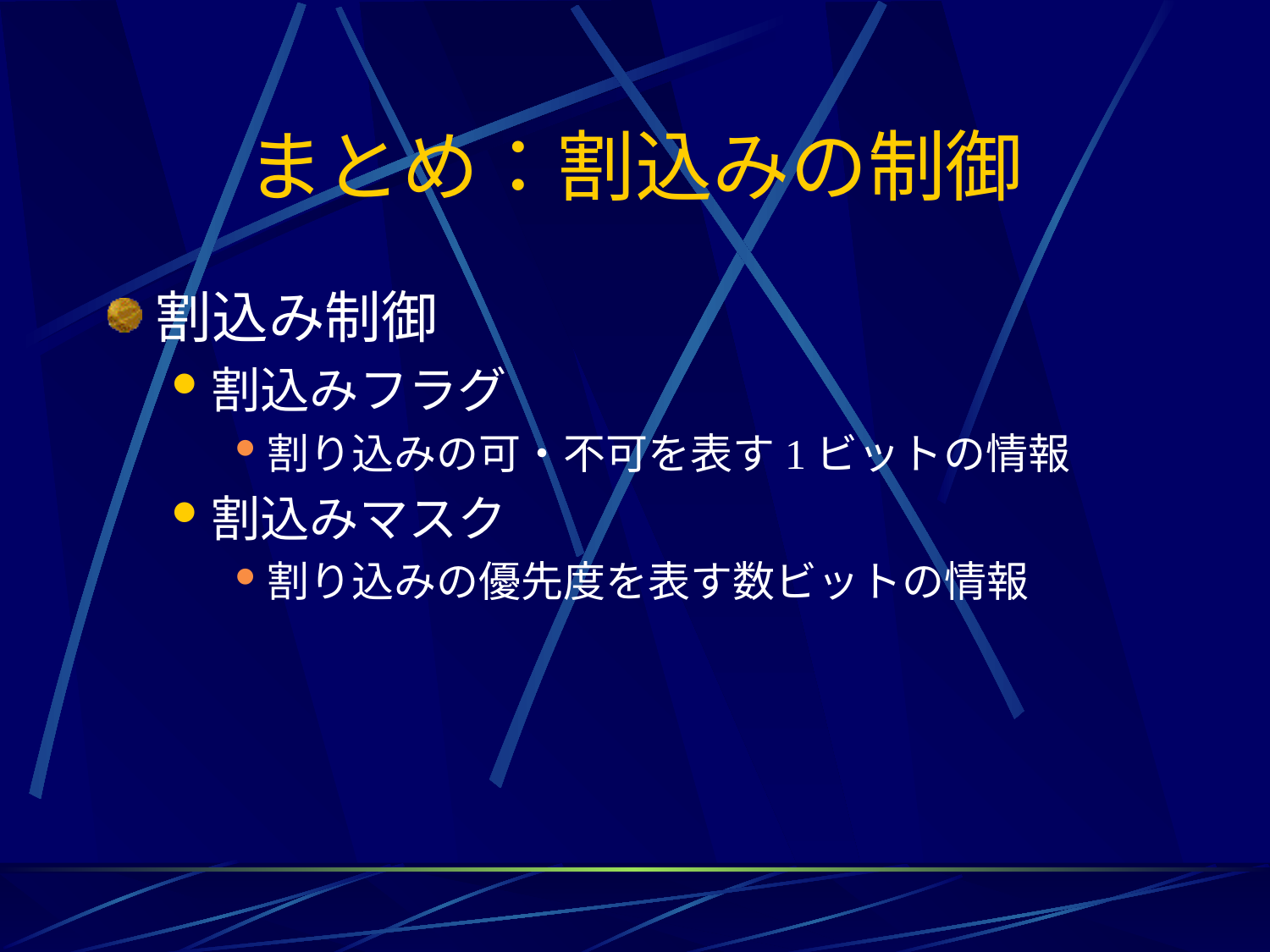

# まとめ：割込みの制御
割込み制御
割込みフラグ
割り込みの可・不可を表す1ビットの情報
割込みマスク
割り込みの優先度を表す数ビットの情報